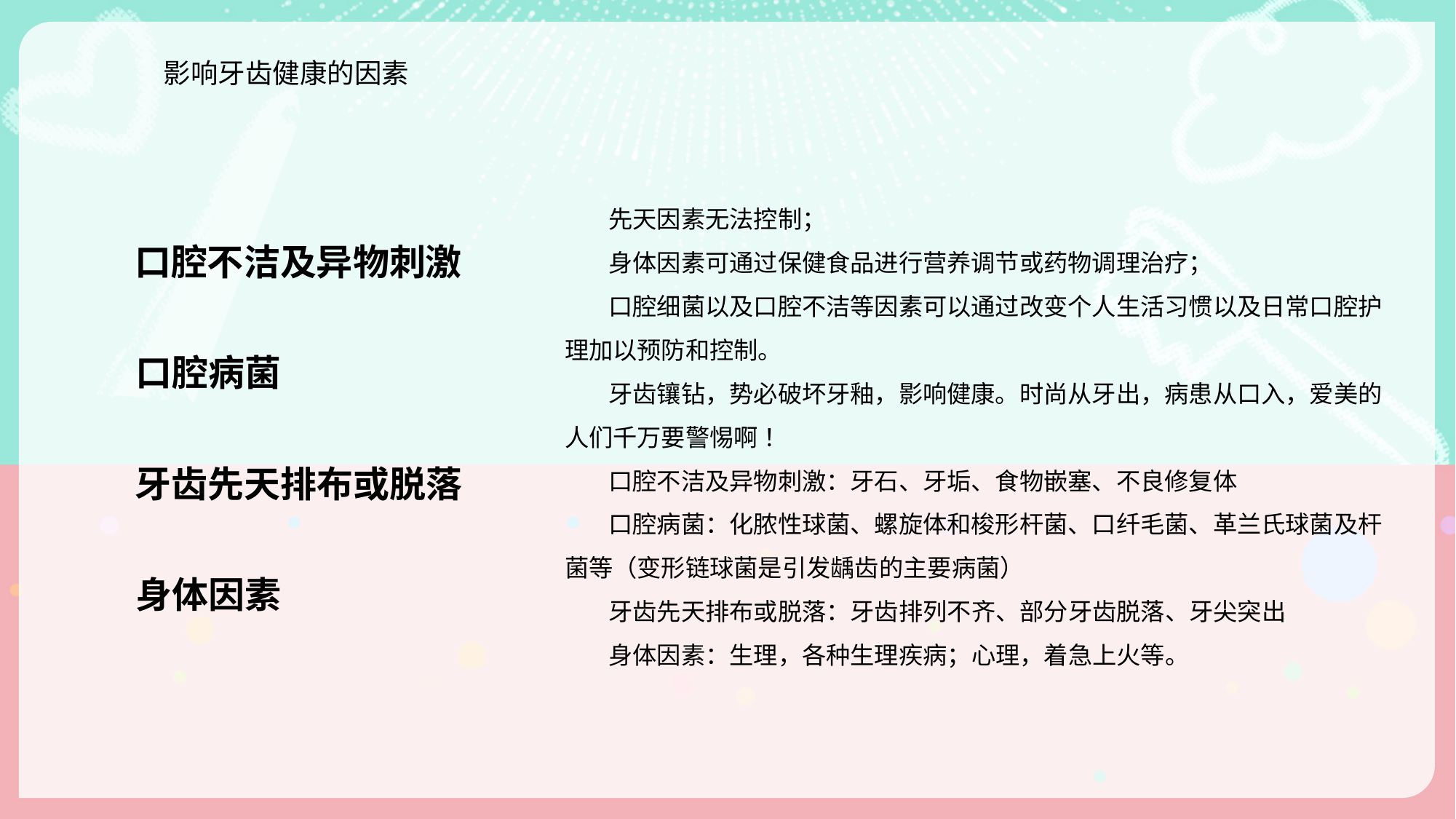

影响牙齿健康的因素
       先天因素无法控制；
       身体因素可通过保健食品进行营养调节或药物调理治疗；
       口腔细菌以及口腔不洁等因素可以通过改变个人生活习惯以及日常口腔护理加以预防和控制。
       牙齿镶钻，势必破坏牙釉，影响健康。时尚从牙出，病患从口入，爱美的人们千万要警惕啊 ！
       口腔不洁及异物刺激：牙石、牙垢、食物嵌塞、不良修复体
       口腔病菌：化脓性球菌、螺旋体和梭形杆菌、口纤毛菌、革兰氏球菌及杆菌等（变形链球菌是引发龋齿的主要病菌）
       牙齿先天排布或脱落：牙齿排列不齐、部分牙齿脱落、牙尖突出
       身体因素：生理，各种生理疾病；心理，着急上火等。
口腔不洁及异物刺激
口腔病菌
牙齿先天排布或脱落
身体因素